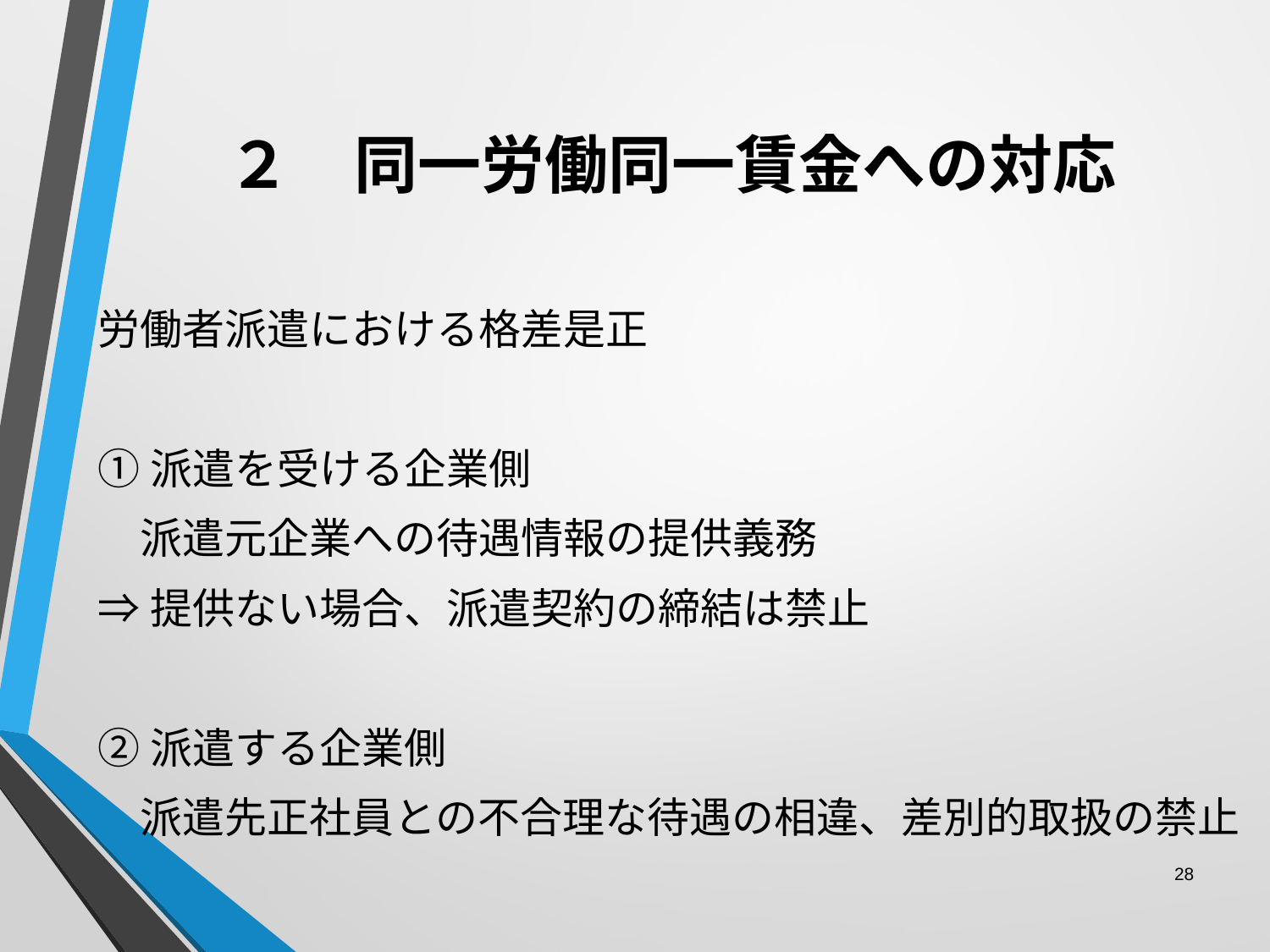

# ２　同一労働同一賃金への対応
労働者派遣における格差是正

①派遣を受ける企業側
　派遣元企業への待遇情報の提供義務
⇒提供ない場合、派遣契約の締結は禁止

②派遣する企業側
　派遣先正社員との不合理な待遇の相違、差別的取扱の禁止

28